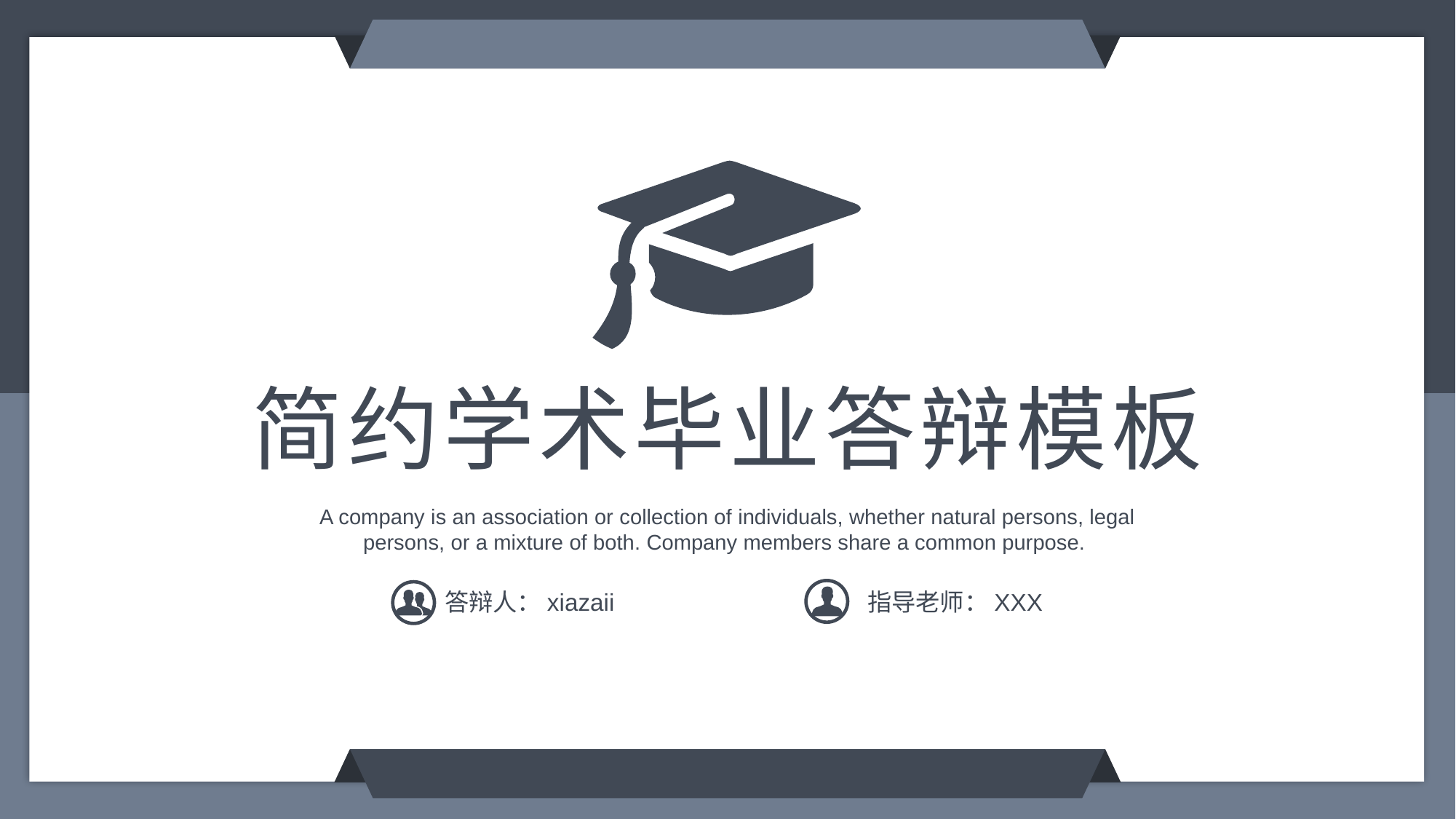

简约学术毕业答辩模板

A company is an association or collection of individuals, whether natural persons, legal persons, or a mixture of both. Company members share a common purpose.
答辩人：xiazaii
指导老师：XXX